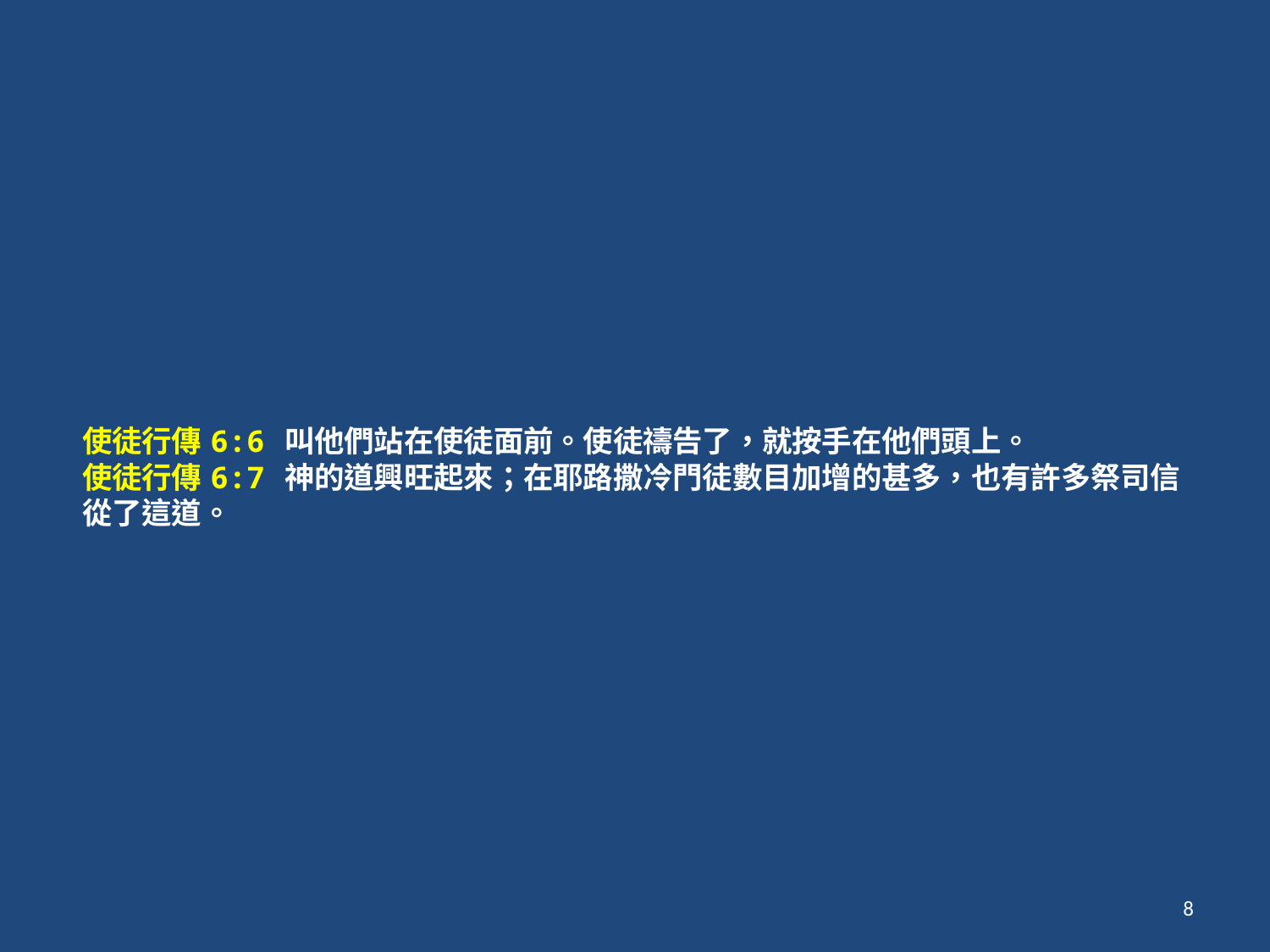

# 使徒行傳 6:6 叫他們站在使徒面前。使徒禱告了，就按手在他們頭上。
使徒行傳 6:7 神的道興旺起來；在耶路撒冷門徒數目加增的甚多，也有許多祭司信從了這道。

8